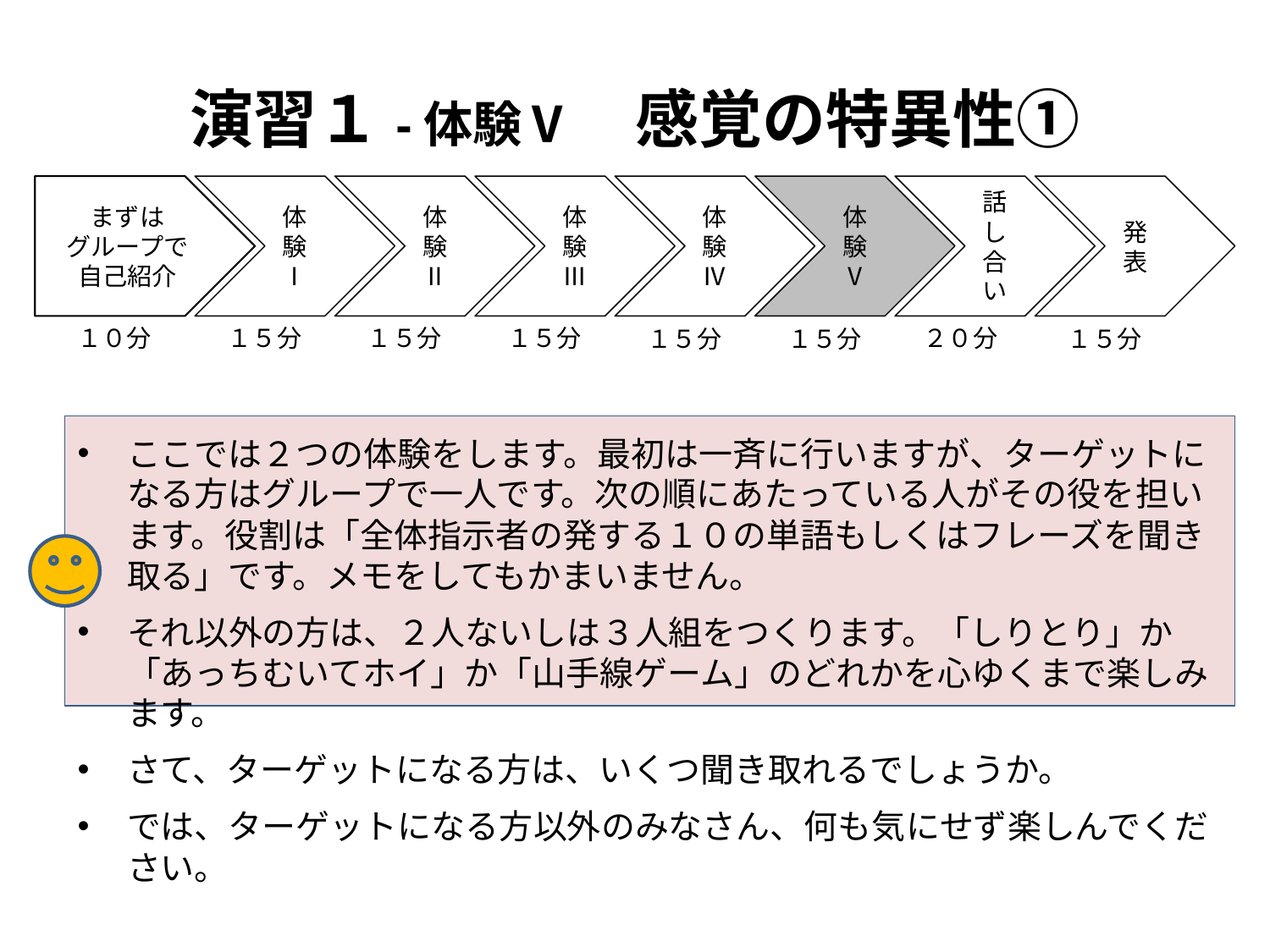

# 演習１-体験Ⅴ　感覚の特異性①
まずは
グループで
自己紹介
体験Ⅰ
体験Ⅱ
体験Ⅲ
体験Ⅳ
体験Ⅴ
話し合い
発表
２０分
１５分
１０分
１５分
１５分
１５分
１５分
１５分

ここでは２つの体験をします。最初は一斉に行いますが、ターゲットになる方はグループで一人です。次の順にあたっている人がその役を担います。役割は「全体指示者の発する１０の単語もしくはフレーズを聞き取る」です。メモをしてもかまいません。

それ以外の方は、２人ないしは３人組をつくります。「しりとり」か「あっちむいてホイ」か「山手線ゲーム」のどれかを心ゆくまで楽しみます。

さて、ターゲットになる方は、いくつ聞き取れるでしょうか。

では、ターゲットになる方以外のみなさん、何も気にせず楽しんでください。